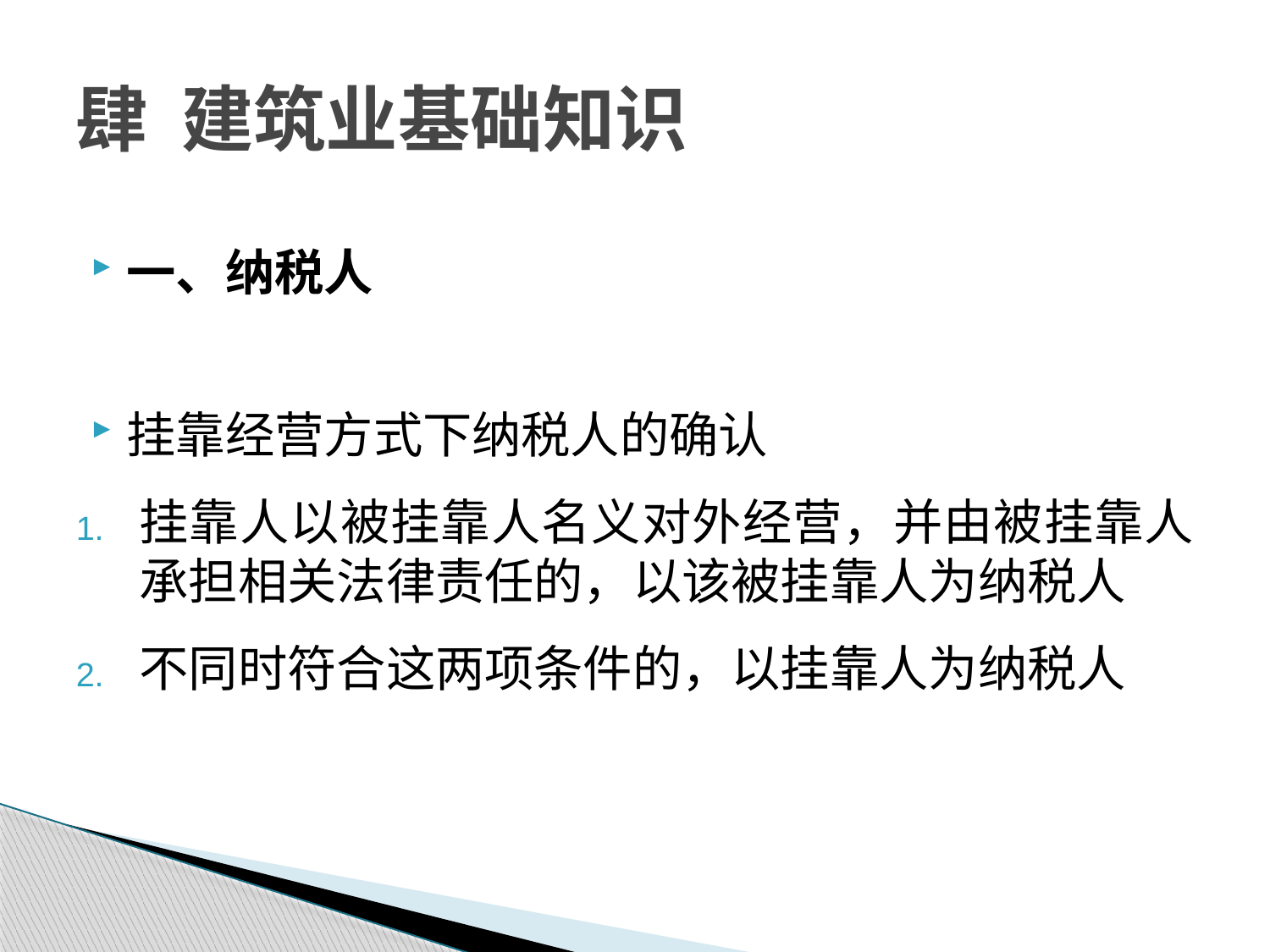

# 肆  建筑业基础知识
一、纳税人

挂靠经营方式下纳税人的确认
挂靠人以被挂靠人名义对外经营，并由被挂靠人承担相关法律责任的，以该被挂靠人为纳税人
不同时符合这两项条件的，以挂靠人为纳税人